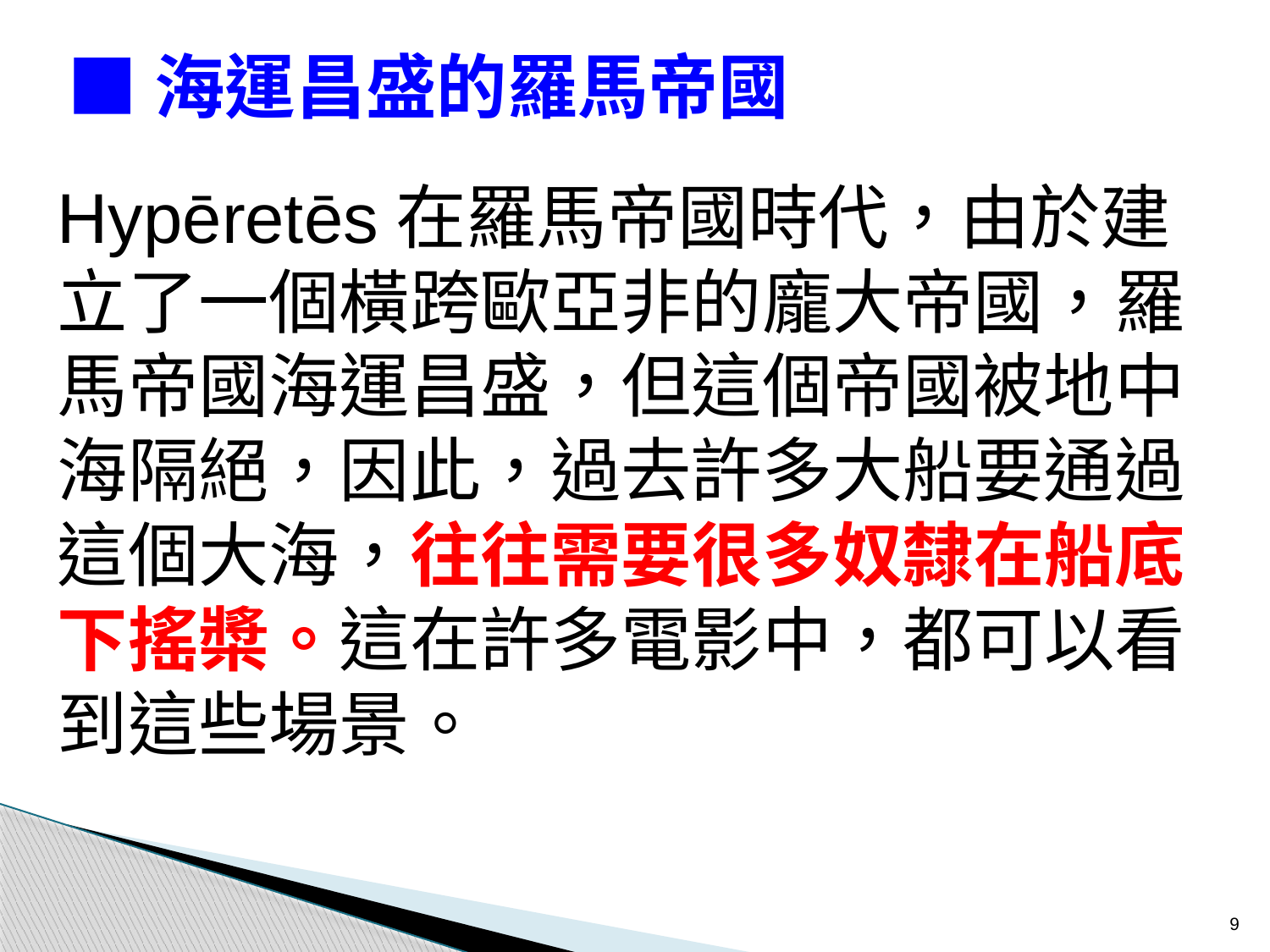

■海運昌盛的羅馬帝國
Hypēretēs在羅馬帝國時代，由於建立了一個橫跨歐亞非的龐大帝國，羅馬帝國海運昌盛，但這個帝國被地中海隔絕，因此，過去許多大船要通過這個大海，往往需要很多奴隸在船底下搖槳。這在許多電影中，都可以看到這些場景。
9